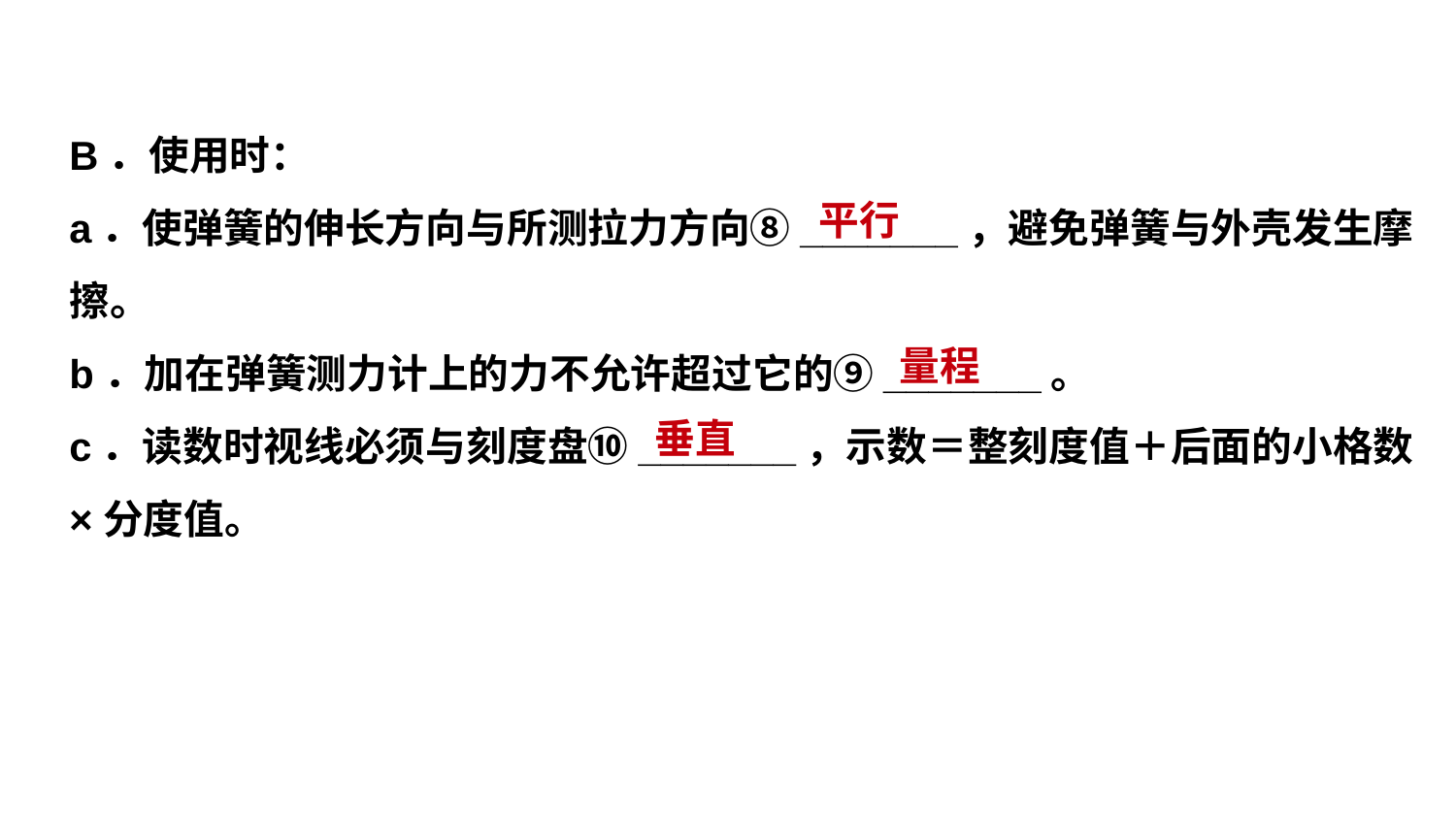

B．使用时：
a．使弹簧的伸长方向与所测拉力方向⑧_______，避免弹簧与外壳发生摩
擦。
b．加在弹簧测力计上的力不允许超过它的⑨_______。
c．读数时视线必须与刻度盘⑩_______，示数＝整刻度值＋后面的小格数
×分度值。
 平行
 量程
 垂直